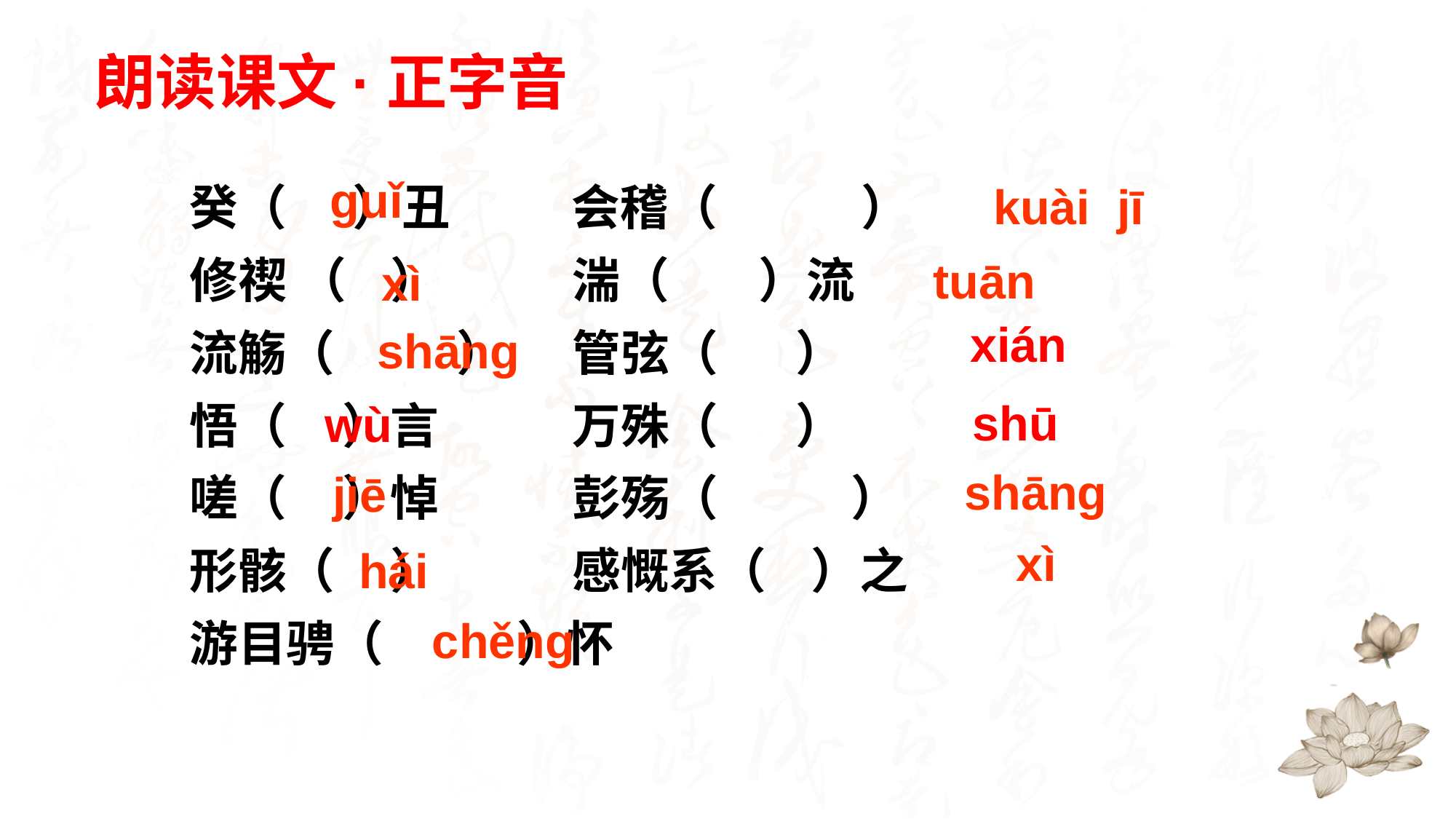

# 朗读课文·正字音
癸（      ）丑           会稽（             ）
修禊 （    ）            湍（        ）流
流觞（           ）      管弦（       ）
悟（     ）言            万殊（       ）
嗟（     ）悼            彭殇（            ）
形骸（     ）            感慨系（    ）之
游目骋（            ）怀

ɡuǐ
kuài  jī
tuān
xì
xián
shānɡ
shū
wù
shānɡ
jiē
xì
hái
chěnɡ